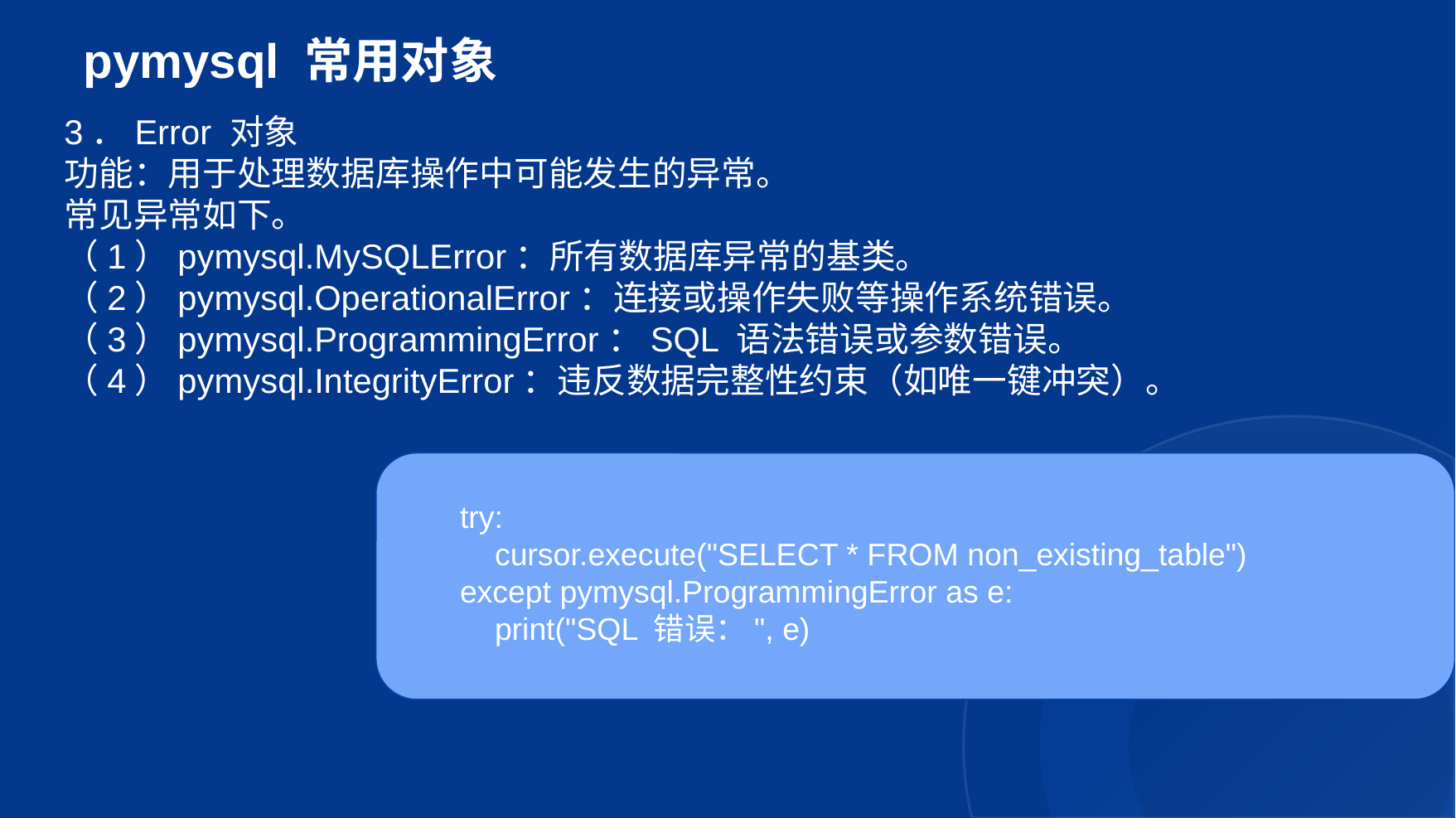

# pymysql 常用对象
3．Error 对象
功能：用于处理数据库操作中可能发生的异常。
常见异常如下。
（1）pymysql.MySQLError：所有数据库异常的基类。
（2）pymysql.OperationalError：连接或操作失败等操作系统错误。
（3）pymysql.ProgrammingError：SQL 语法错误或参数错误。
（4）pymysql.IntegrityError：违反数据完整性约束（如唯一键冲突）。

try:
    cursor.execute("SELECT * FROM non_existing_table")
except pymysql.ProgrammingError as e:
    print("SQL 错误：", e)